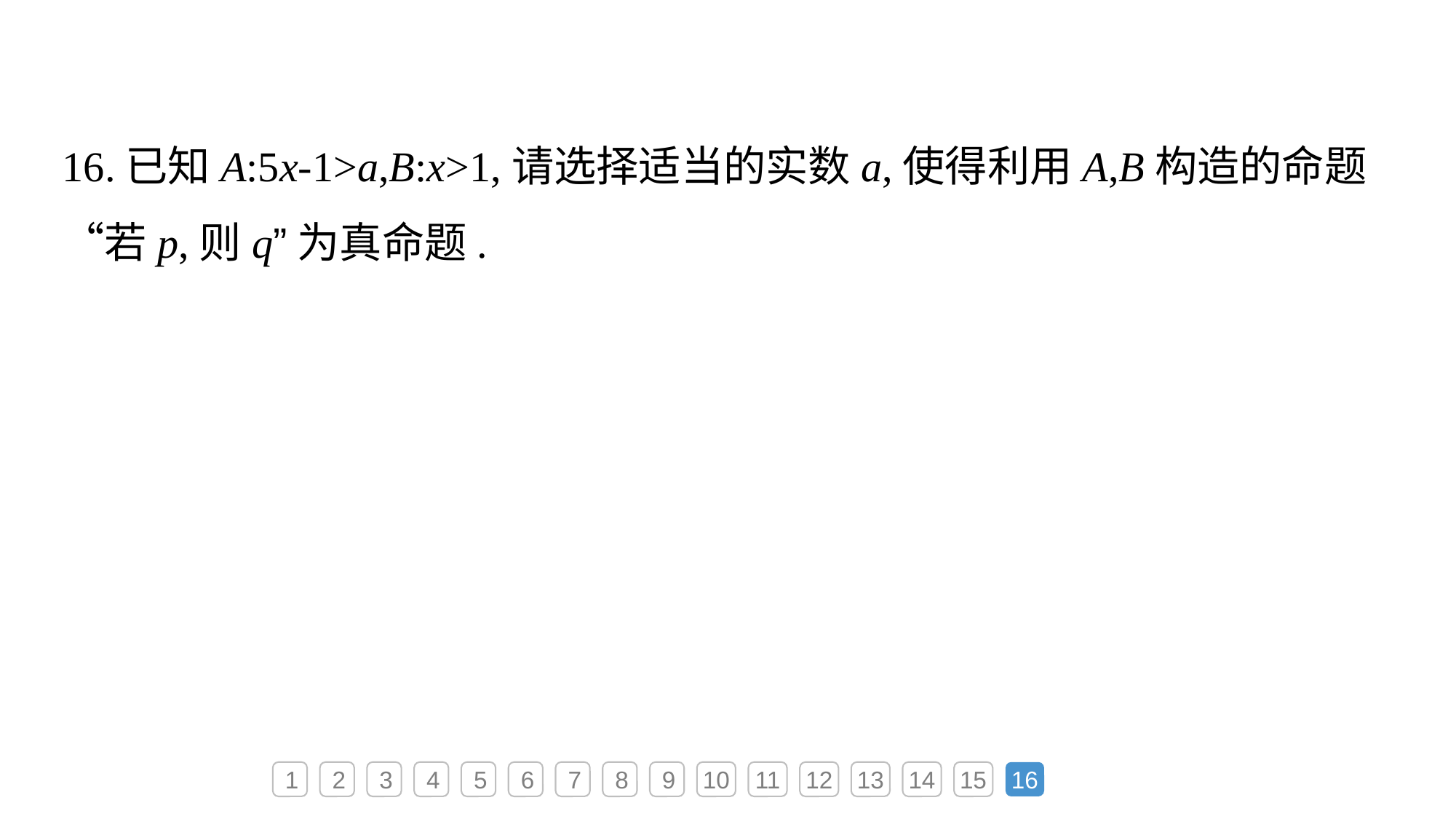

16.已知A:5x-1>a,B:x>1,请选择适当的实数a,使得利用A,B构造的命题“若p,则q”为真命题.
1
2
3
4
5
6
7
8
9
10
11
12
13
14
15
16